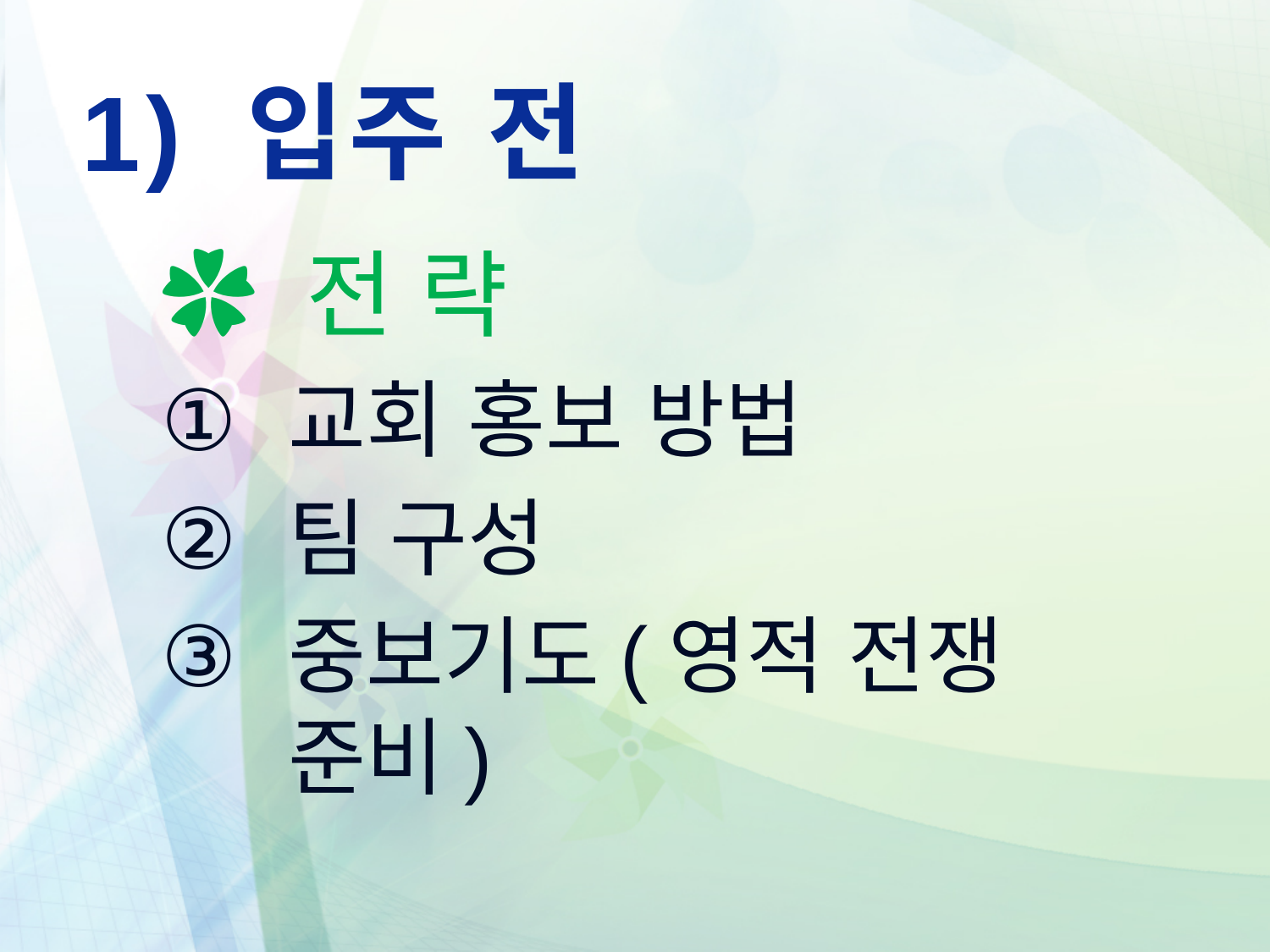

1) 입주 전
✿ 전 략
교회 홍보 방법
팀 구성
중보기도(영적 전쟁 준비)